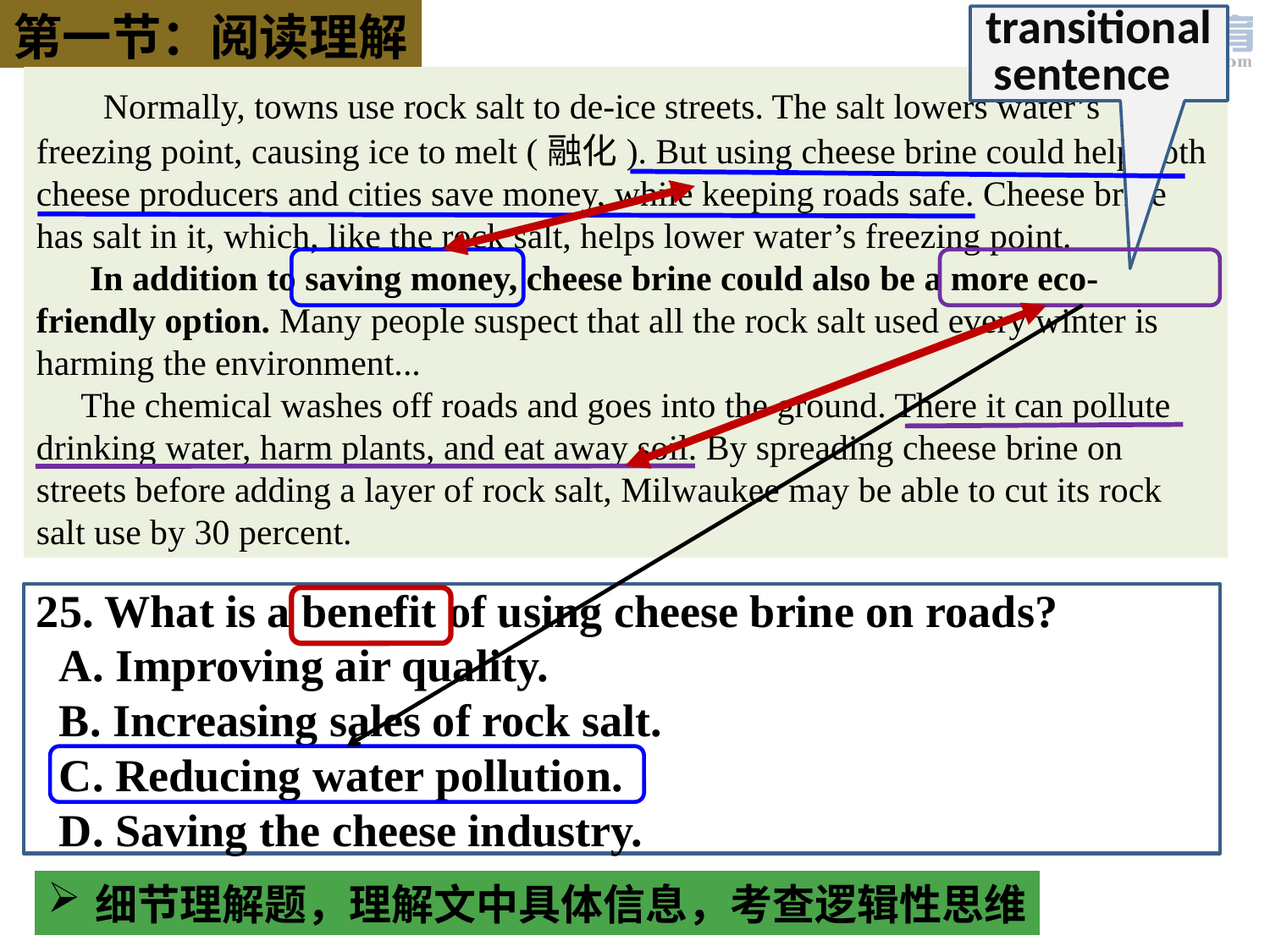

第一节：阅读理解
transitional sentence
      Normally, towns use rock salt to de-ice streets. The salt lowers water’s freezing point, causing ice to melt (融化). But using cheese brine could help both cheese producers and cities save money, while keeping roads safe. Cheese brine has salt in it, which, like the rock salt, helps lower water’s freezing point.
      In addition to saving money, cheese brine could also be a more eco-friendly option. Many people suspect that all the rock salt used every winter is harming the environment...
     The chemical washes off roads and goes into the ground. There it can pollute drinking water, harm plants, and eat away soil. By spreading cheese brine on streets before adding a layer of rock salt, Milwaukee may be able to cut its rock salt use by 30 percent.

25. What is a benefit of using cheese brine on roads?
  A. Improving air quality.
  B. Increasing sales of rock salt.
  C. Reducing water pollution.
  D. Saving the cheese industry.

细节理解题，理解文中具体信息，考查逻辑性思维